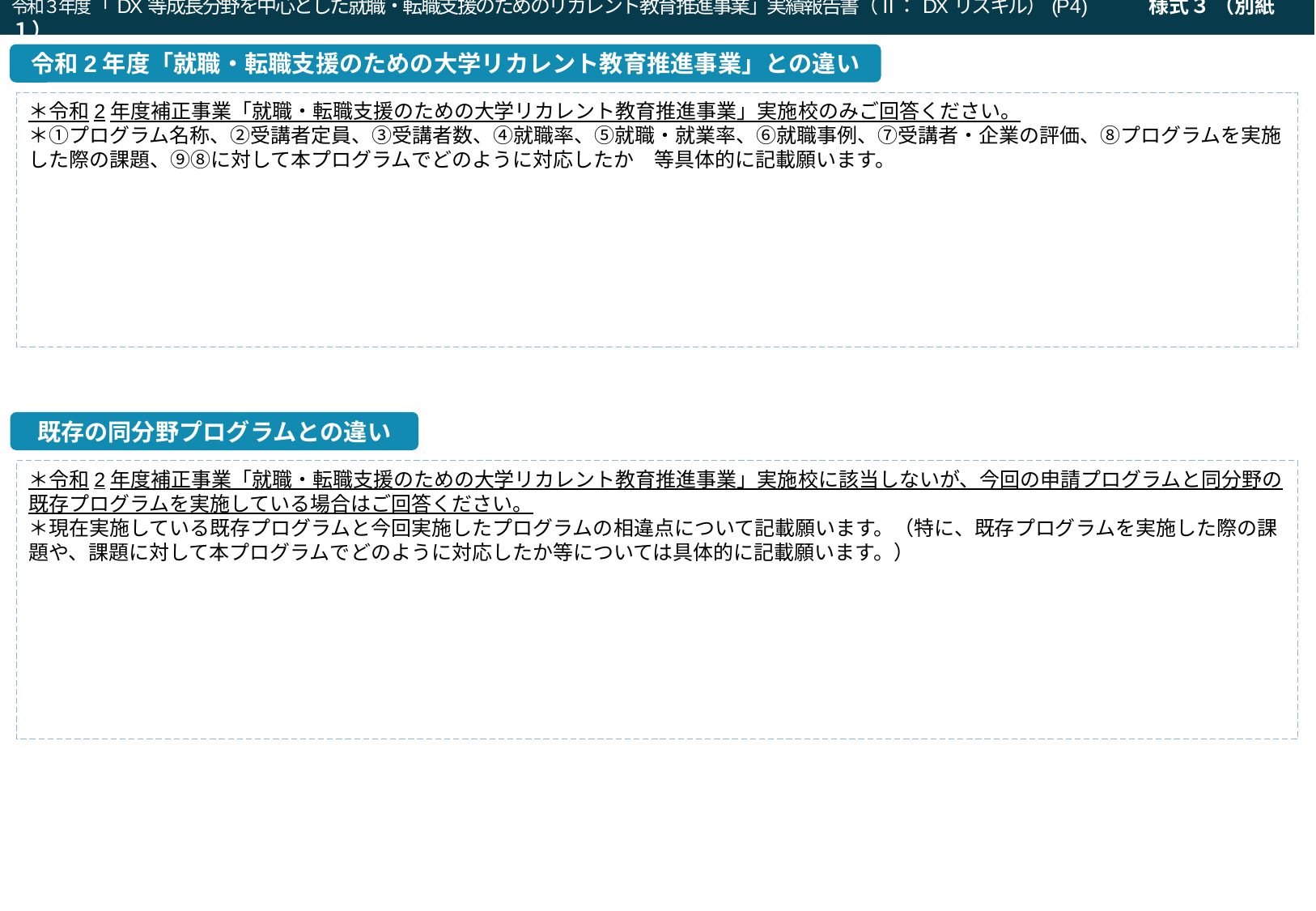

令和３年度「DX等成長分野を中心とした就職・転職支援のためのリカレント教育推進事業」実績報告書（ Ⅱ：DXリスキル）(P4)　　　様式３ （別紙１）
令和2年度「就職・転職支援のための大学リカレント教育推進事業」との違い
＊令和2年度補正事業「就職・転職支援のための大学リカレント教育推進事業」実施校のみご回答ください。
＊①プログラム名称、②受講者定員、③受講者数、④就職率、⑤就職・就業率、⑥就職事例、⑦受講者・企業の評価、⑧プログラムを実施した際の課題、⑨⑧に対して本プログラムでどのように対応したか　等具体的に記載願います。

既存の同分野プログラムとの違い
＊令和2年度補正事業「就職・転職支援のための大学リカレント教育推進事業」実施校に該当しないが、今回の申請プログラムと同分野の既存プログラムを実施している場合はご回答ください。
＊現在実施している既存プログラムと今回実施したプログラムの相違点について記載願います。（特に、既存プログラムを実施した際の課題や、課題に対して本プログラムでどのように対応したか等については具体的に記載願います。）